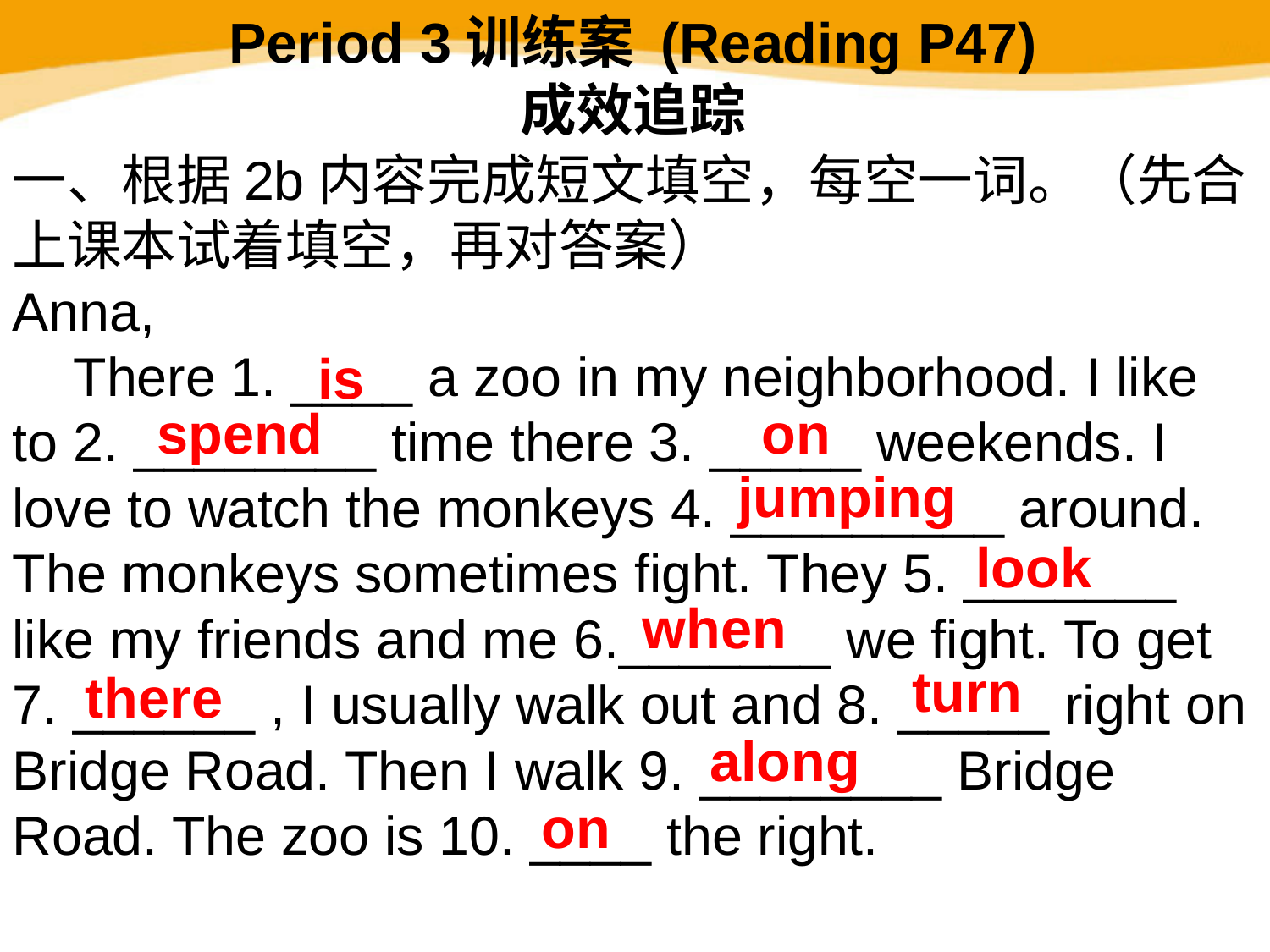

Period 3训练案 (Reading P47)
成效追踪
一、根据2b内容完成短文填空，每空一词。（先合上课本试着填空，再对答案）
Anna,
    There 1. ____ a zoo in my neighborhood. I like to 2. ________ time there 3. _____ weekends. I love to watch the monkeys 4. _________ around. The monkeys sometimes fight. They 5. _______ like my friends and me 6._______ we fight. To get 7. ______ , I usually walk out and 8. _____ right on Bridge Road. Then I walk 9. ________ Bridge Road. The zoo is 10. ____ the right.
is
spend
on
jumping
look
when
turn
there
along
on